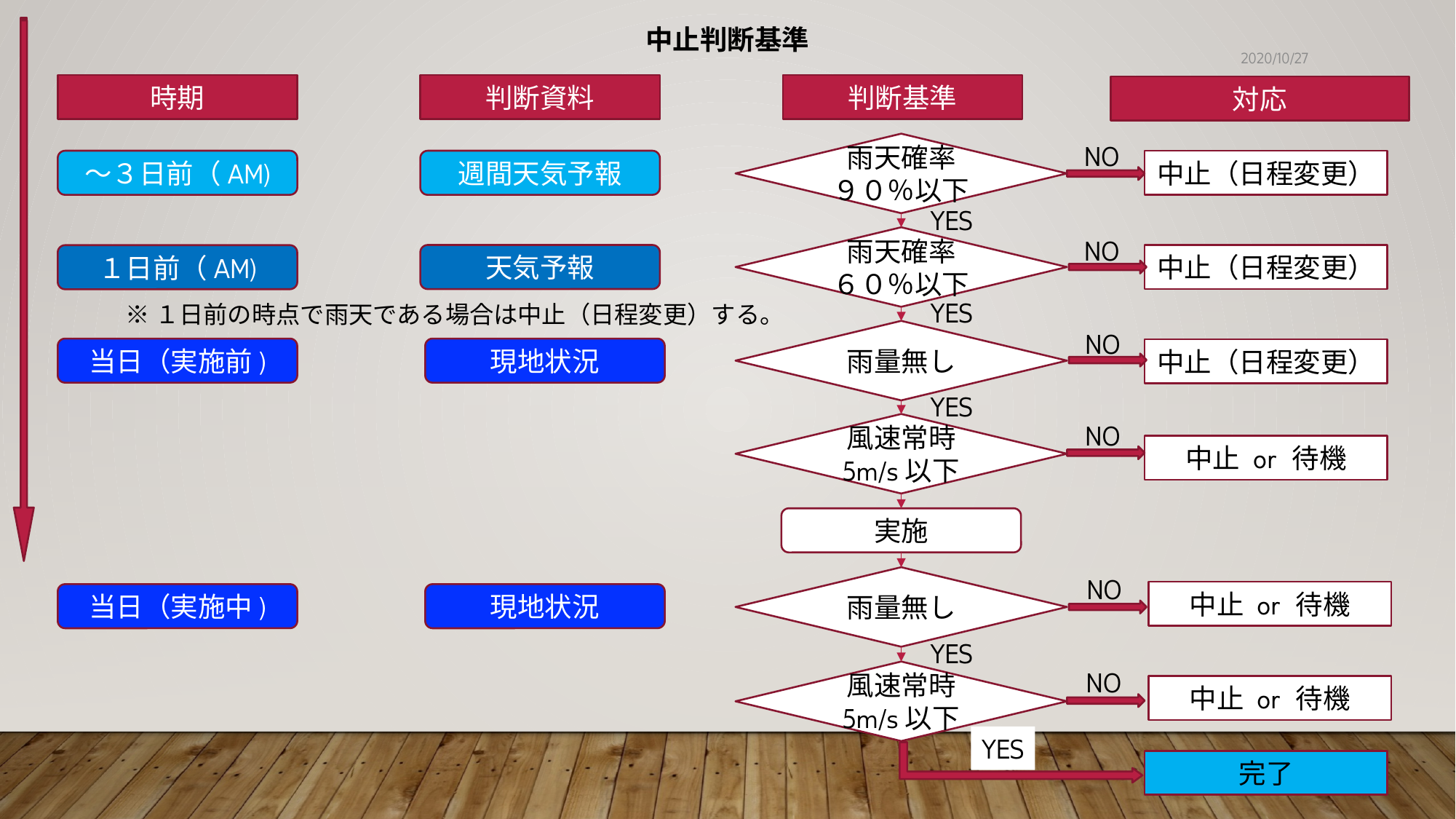

中止判断基準
2020/10/27
時期
判断資料
判断基準
対応
雨天確率
９０％以下
NO
〜３日前（AM)
週間天気予報
中止（日程変更）

YES
雨天確率
６０％以下
NO
天気予報
中止（日程変更）
１日前（AM)

YES
※１日前の時点で雨天である場合は中止（日程変更）する。
雨量無し
NO
当日（実施前)
現地状況
中止（日程変更）

YES
NO
風速常時
5m/s以下
中止 or 待機

実施
NO
雨量無し
中止 or 待機
当日（実施中)
現地状況

YES

NO
風速常時
5m/s以下
中止 or 待機

YES
完了